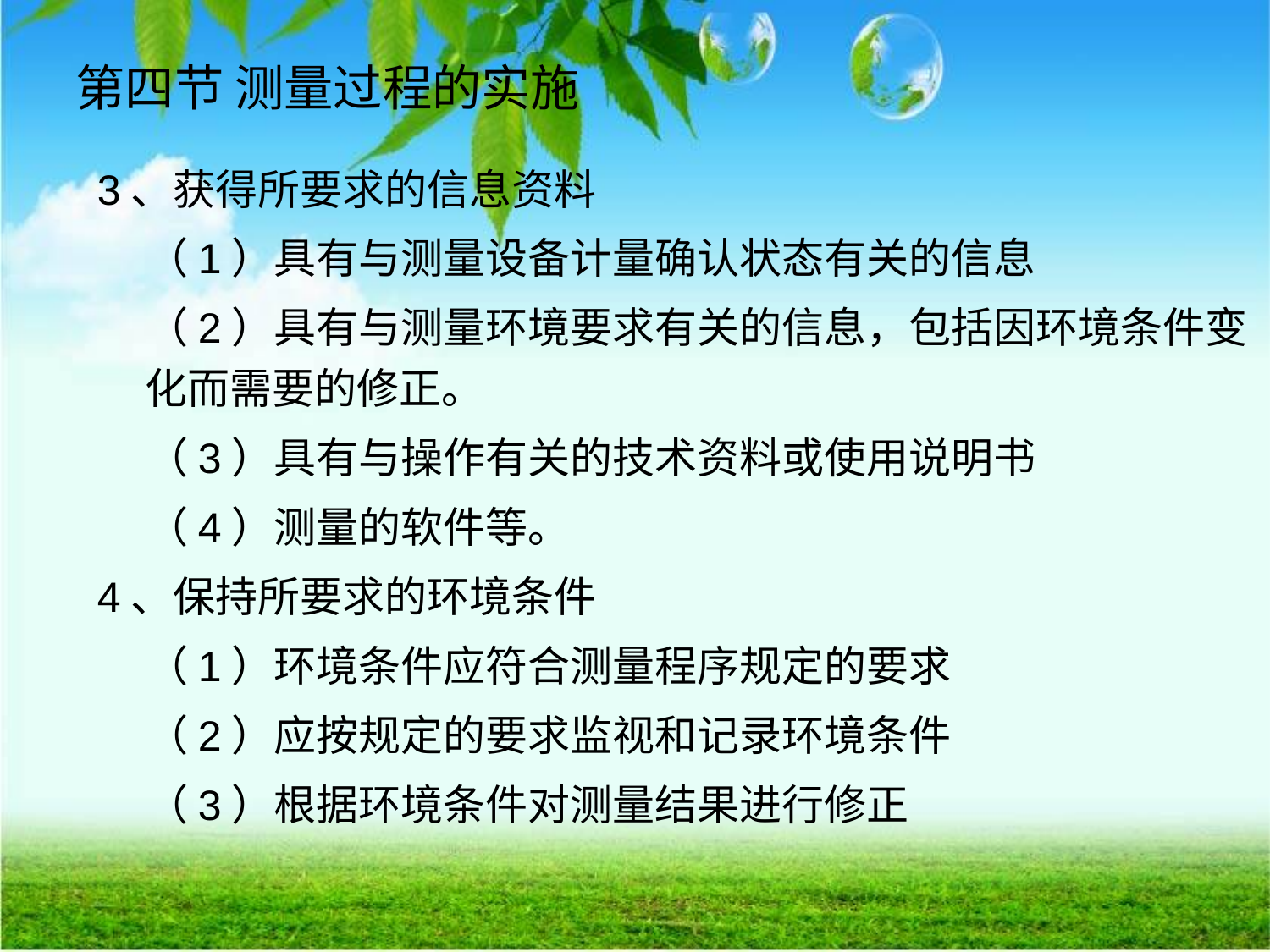

# 第四节 测量过程的实施
3、获得所要求的信息资料
    （1）具有与测量设备计量确认状态有关的信息
    （2）具有与测量环境要求有关的信息，包括因环境条件变化而需要的修正。
    （3）具有与操作有关的技术资料或使用说明书
    （4）测量的软件等。
4、保持所要求的环境条件
    （1）环境条件应符合测量程序规定的要求
    （2）应按规定的要求监视和记录环境条件
    （3）根据环境条件对测量结果进行修正